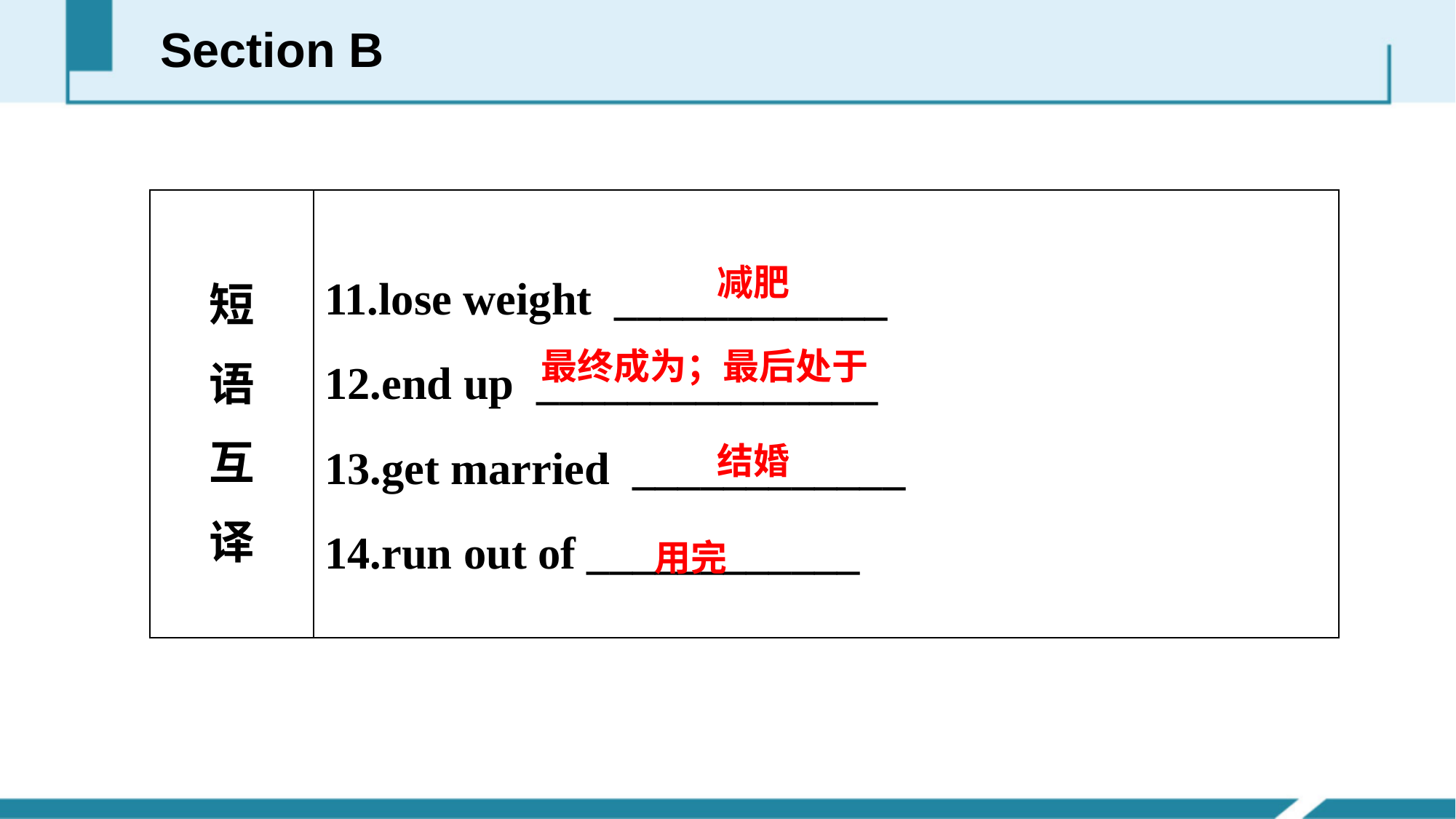

Section B
| 短 语 互 译 | 11.lose weight \_\_\_\_\_\_\_\_\_\_\_\_ 12.end up \_\_\_\_\_\_\_\_\_\_\_\_\_\_\_ 13.get married \_\_\_\_\_\_\_\_\_\_\_\_ 14.run out of \_\_\_\_\_\_\_\_\_\_\_\_ |
| --- | --- |
减肥
最终成为；最后处于

结婚
用完